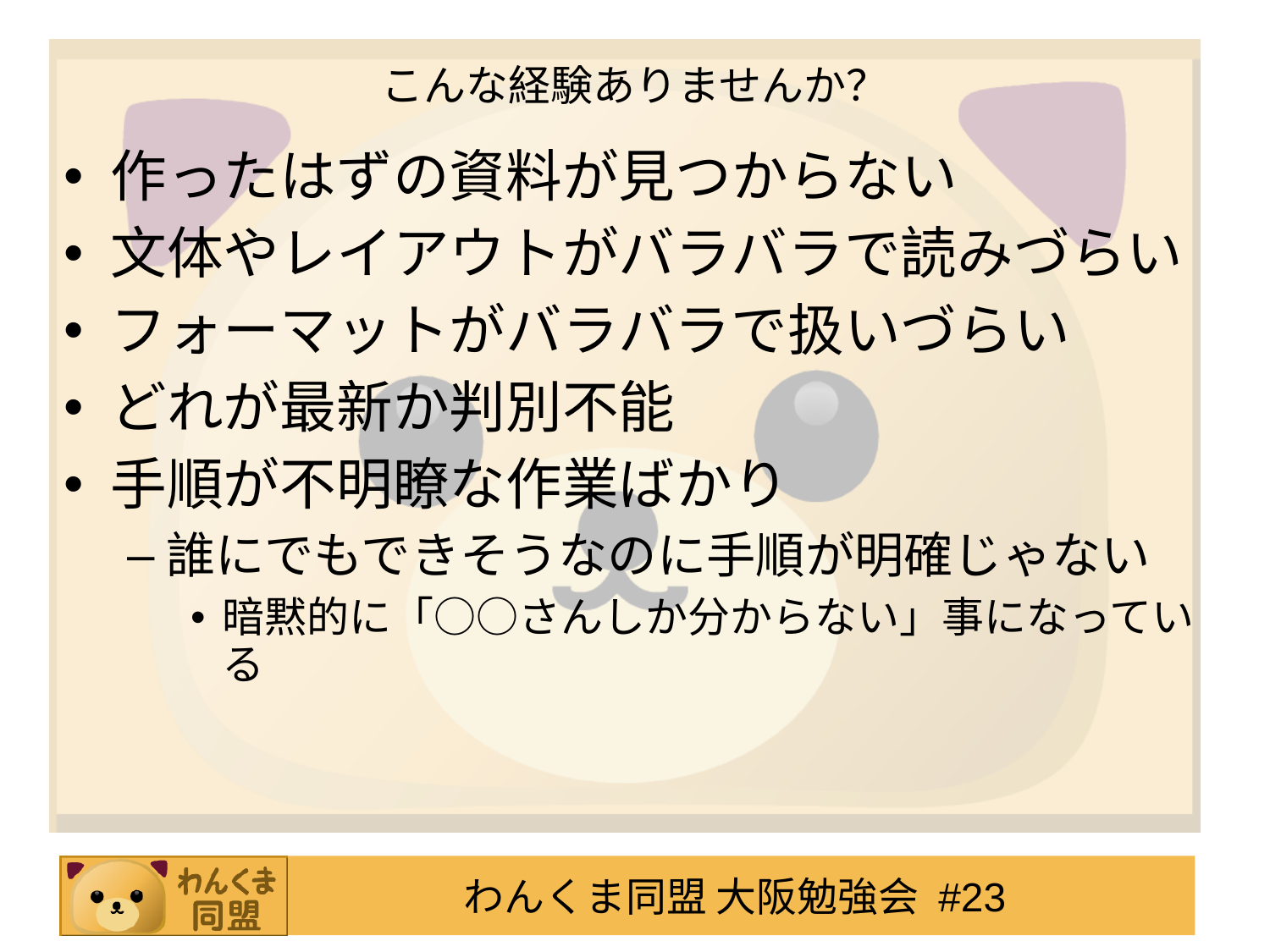

# こんな経験ありませんか？
作ったはずの資料が見つからない
文体やレイアウトがバラバラで読みづらい
フォーマットがバラバラで扱いづらい
どれが最新か判別不能
手順が不明瞭な作業ばかり
誰にでもできそうなのに手順が明確じゃない
暗黙的に「○○さんしか分からない」事になっている